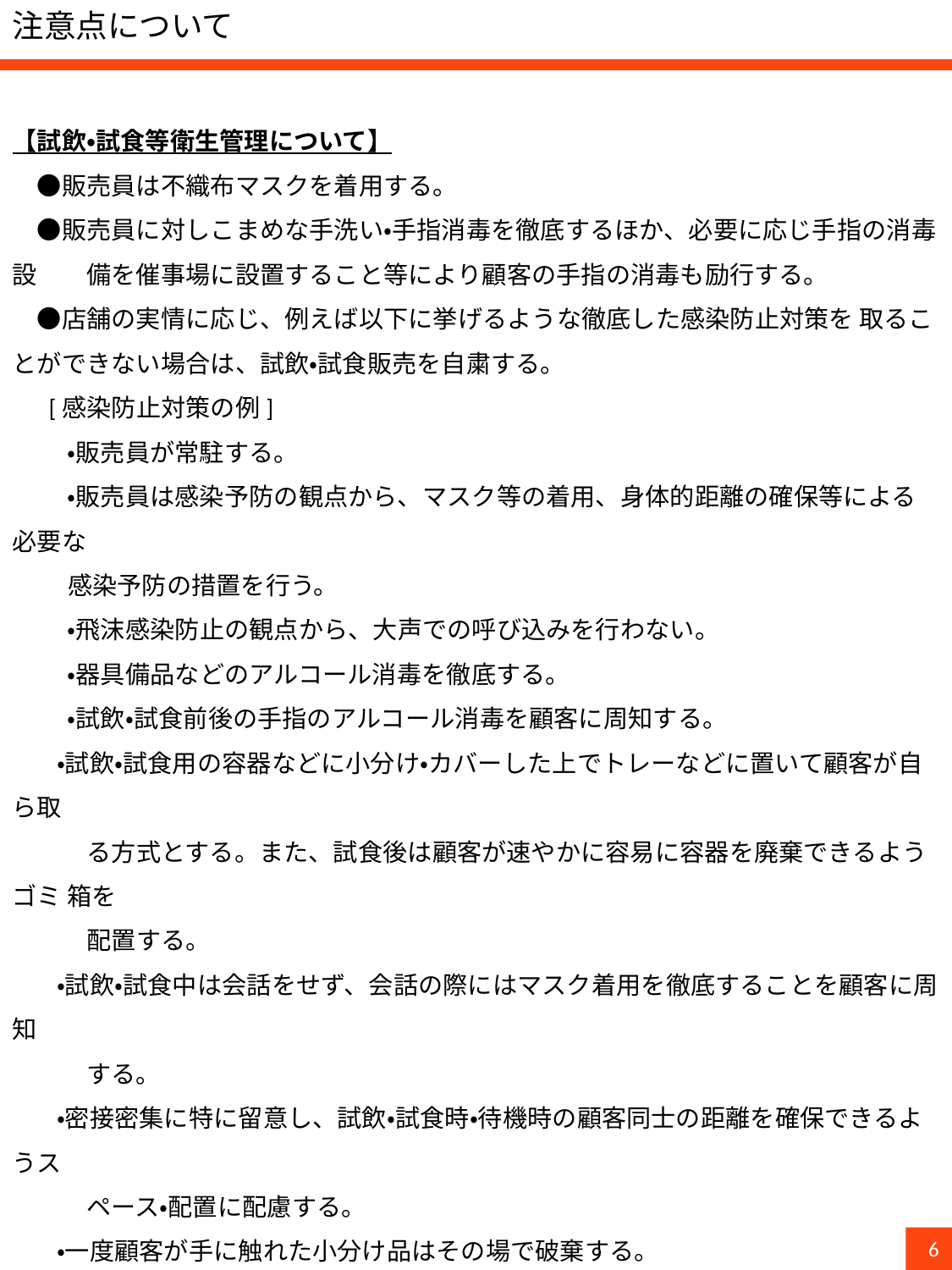

注意点について
【試飲・試食等衛生管理について】
　●販売員は不織布マスクを着用する。
　●販売員に対しこまめな手洗い・手指消毒を徹底するほか、必要に応じ手指の消毒設　　備を催事場に設置すること等により顧客の手指の消毒も励行する。
　●店舗の実情に応じ、例えば以下に挙げるような徹底した感染防止対策を 取ることができない場合は、試飲・試食販売を自粛する。
　 [感染防止対策の例]
　　 ・販売員が常駐する。
　　 ・販売員は感染予防の観点から、マスク等の着用、身体的距離の確保等による必要な
         感染予防の措置を行う。
　　 ・飛沫感染防止の観点から、大声での呼び込みを行わない。
　　 ・器具備品などのアルコール消毒を徹底する。
　　 ・試飲・試食前後の手指のアルコール消毒を顧客に周知する。
       ・試飲・試食用の容器などに小分け・カバーした上でトレーなどに置いて顧客が自ら取
　　　る方式とする。また、試食後は顧客が速やかに容易に容器を廃棄できるようゴミ 箱を
　　　配置する。
       ・試飲・試食中は会話をせず、会話の際にはマスク着用を徹底することを顧客に周知
　　　する。
       ・密接密集に特に留意し、試飲・試食時・待機時の顧客同士の距離を確保できるようス
　　　ペース・配置に配慮する。
       ・一度顧客が手に触れた小分け品はその場で破棄する。
　●その他については、「小売業の店舗における新型コロナウイルス感染症感染拡大予防ガイドライン」を参照してください。
　　　http://www.super.or.jp/wp-content/uploads/2021/02/covid19-retail-guideline2021113.pdf
6